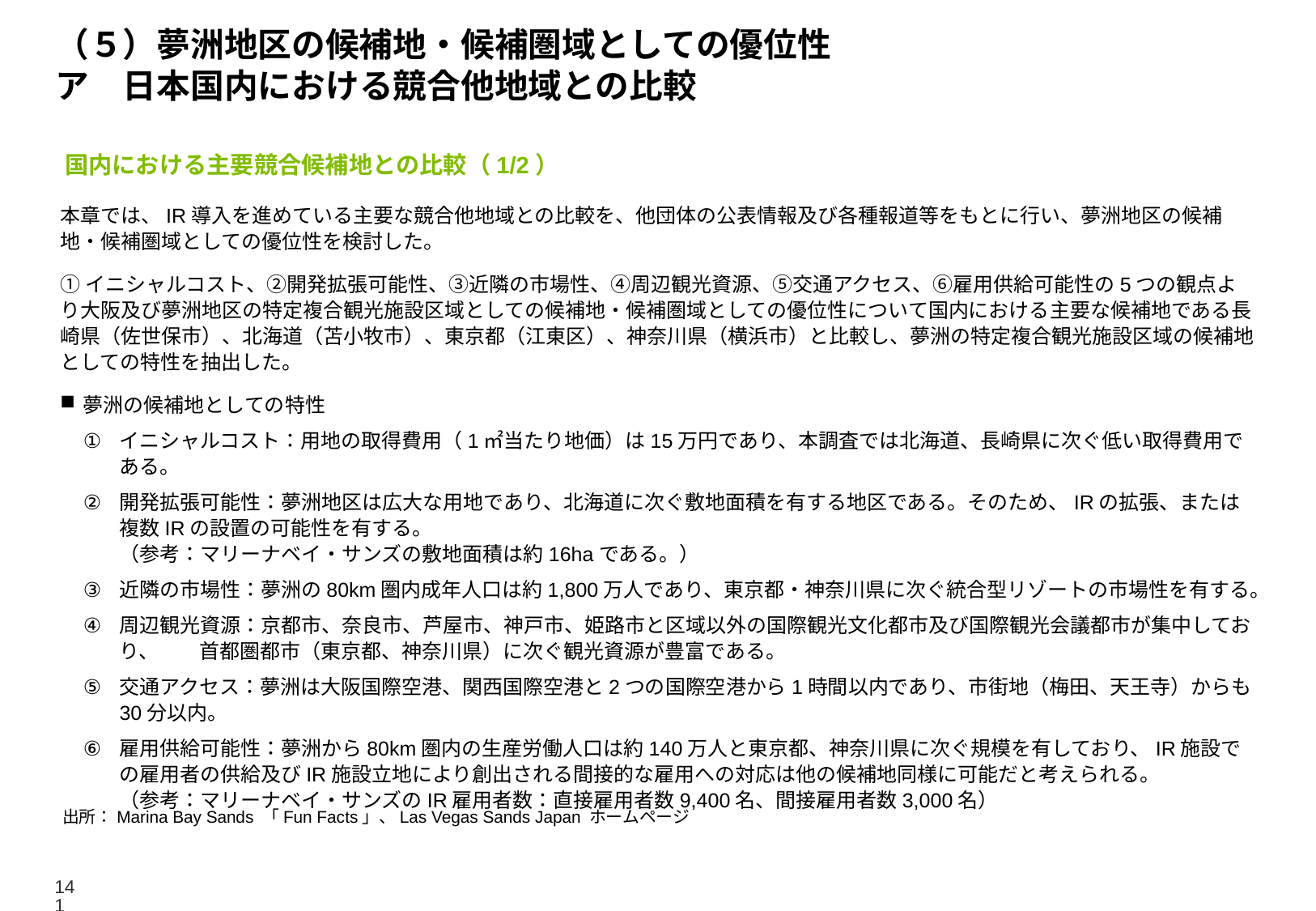

# （５）夢洲地区の候補地・候補圏域としての優位性 ア　日本国内における競合他地域との比較
国内における主要競合候補地との比較（1/2）
本章では、IR導入を進めている主要な競合他地域との比較を、他団体の公表情報及び各種報道等をもとに行い、夢洲地区の候補地・候補圏域としての優位性を検討した。
①イニシャルコスト、②開発拡張可能性、③近隣の市場性、④周辺観光資源、⑤交通アクセス、⑥雇用供給可能性の5つの観点より大阪及び夢洲地区の特定複合観光施設区域としての候補地・候補圏域としての優位性について国内における主要な候補地である長崎県（佐世保市）、北海道（苫小牧市）、東京都（江東区）、神奈川県（横浜市）と比較し、夢洲の特定複合観光施設区域の候補地としての特性を抽出した。
夢洲の候補地としての特性
イニシャルコスト：用地の取得費用（1㎡当たり地価）は15万円であり、本調査では北海道、長崎県に次ぐ低い取得費用である。
開発拡張可能性：夢洲地区は広大な用地であり、北海道に次ぐ敷地面積を有する地区である。そのため、IRの拡張、または複数IRの設置の可能性を有する。
（参考：マリーナベイ・サンズの敷地面積は約16haである。）
近隣の市場性：夢洲の80km圏内成年人口は約1,800万人であり、東京都・神奈川県に次ぐ統合型リゾートの市場性を有する。
周辺観光資源：京都市、奈良市、芦屋市、神戸市、姫路市と区域以外の国際観光文化都市及び国際観光会議都市が集中しており、　　首都圏都市（東京都、神奈川県）に次ぐ観光資源が豊富である。
交通アクセス：夢洲は大阪国際空港、関西国際空港と2つの国際空港から1時間以内であり、市街地（梅田、天王寺）からも30分以内。
雇用供給可能性：夢洲から80km圏内の生産労働人口は約140万人と東京都、神奈川県に次ぐ規模を有しており、IR施設での雇用者の供給及びIR施設立地により創出される間接的な雇用への対応は他の候補地同様に可能だと考えられる。
（参考：マリーナベイ・サンズのIR雇用者数：直接雇用者数9,400名、間接雇用者数3,000名）
出所：Marina Bay Sands 「Fun Facts」、Las Vegas Sands Japan ホームページ
141